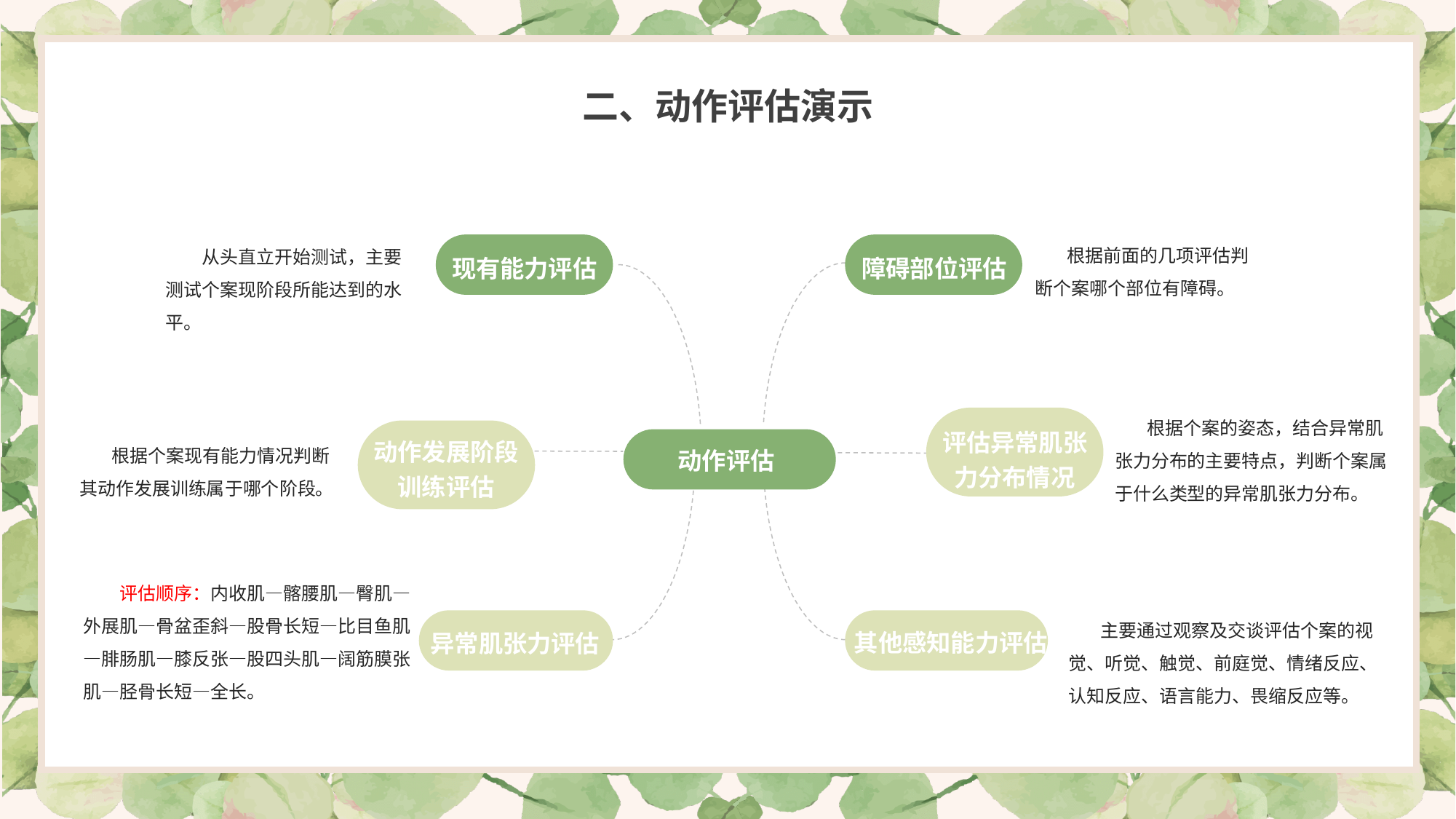

二、动作评估演示
       根据前面的几项评估判断个案哪个部位有障碍。
        从头直立开始测试，主要测试个案现阶段所能达到的水平。

现有能力评估

障碍部位评估

异常肌张力评估

其他感知能力评估
       根据个案的姿态，结合异常肌张力分布的主要特点，判断个案属于什么类型的异常肌张力分布。

评估异常肌张力分布情况

动作发展阶段训练评估
       根据个案现有能力情况判断其动作发展训练属于哪个阶段。

动作评估
        评估顺序：内收肌—髂腰肌—臀肌—外展肌—骨盆歪斜—股骨长短—比目鱼肌—腓肠肌—膝反张—股四头肌—阔筋膜张肌—胫骨长短—全长。
       主要通过观察及交谈评估个案的视觉、听觉、触觉、前庭觉、情绪反应、认知反应、语言能力、畏缩反应等。